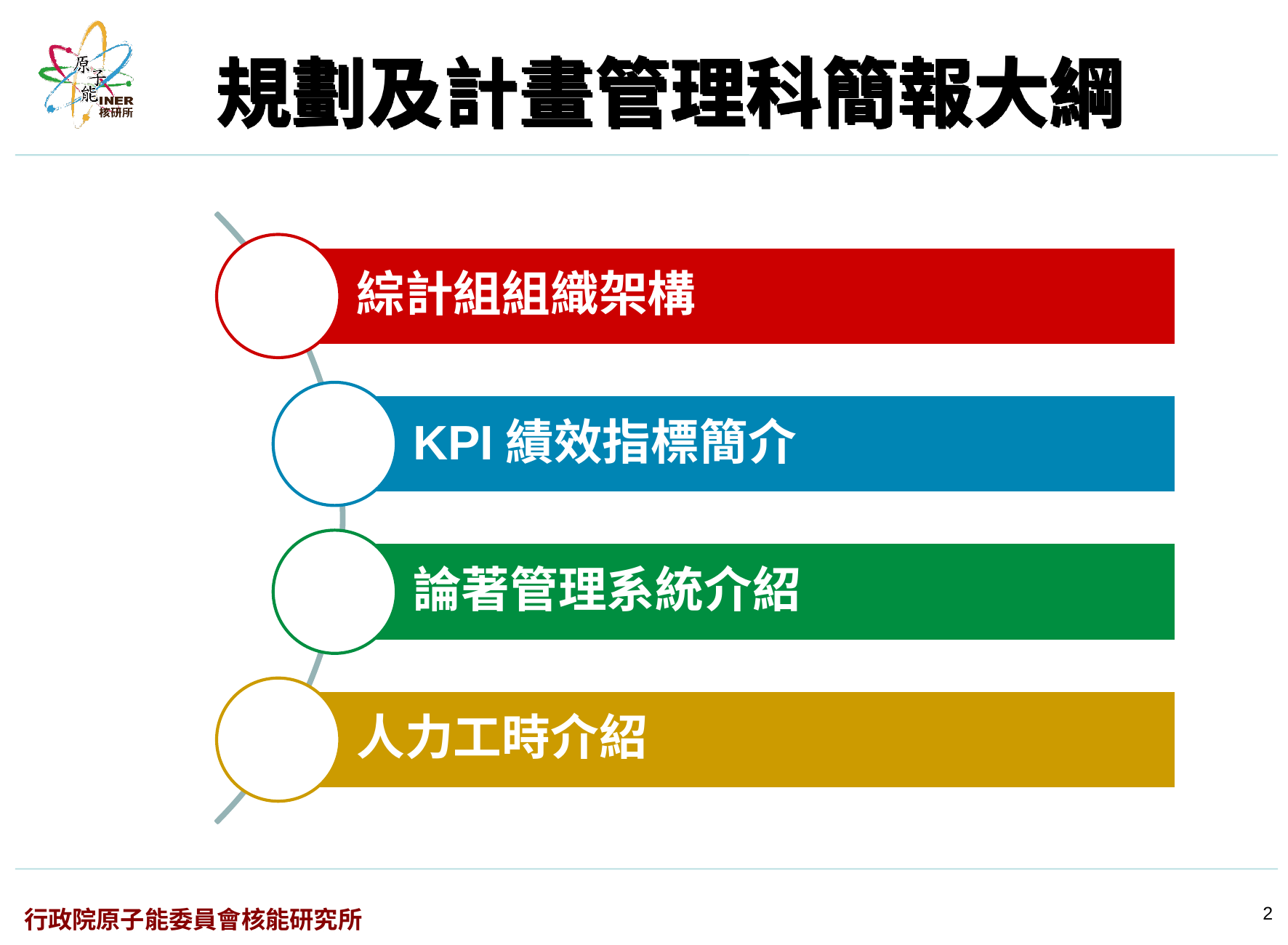

# 規劃及計畫管理科簡報大綱
綜計組組織架構
KPI績效指標簡介
論著管理系統介紹
人力工時介紹